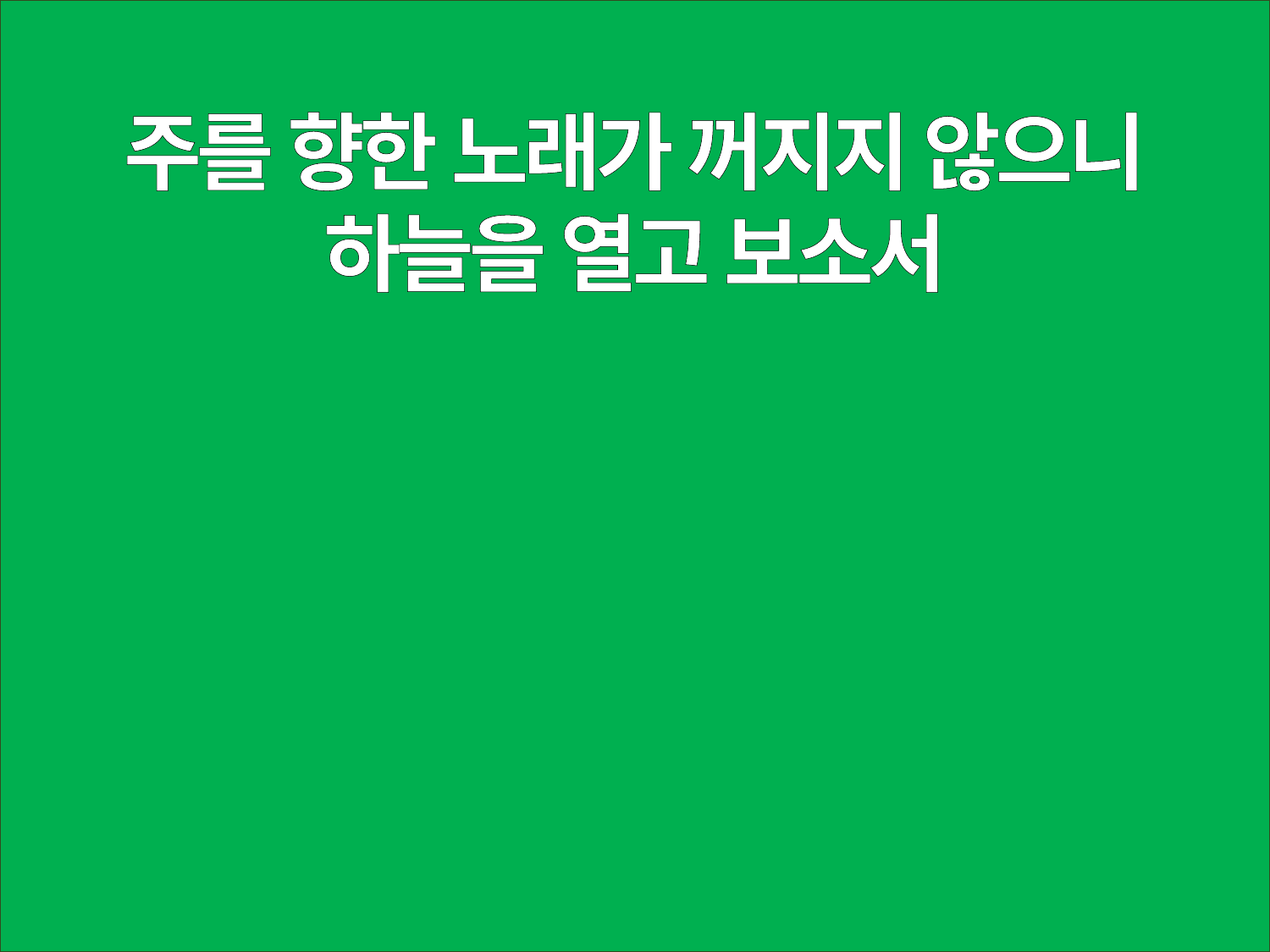

주를 향한 노래가 꺼지지 않으니
하늘을 열고 보소서